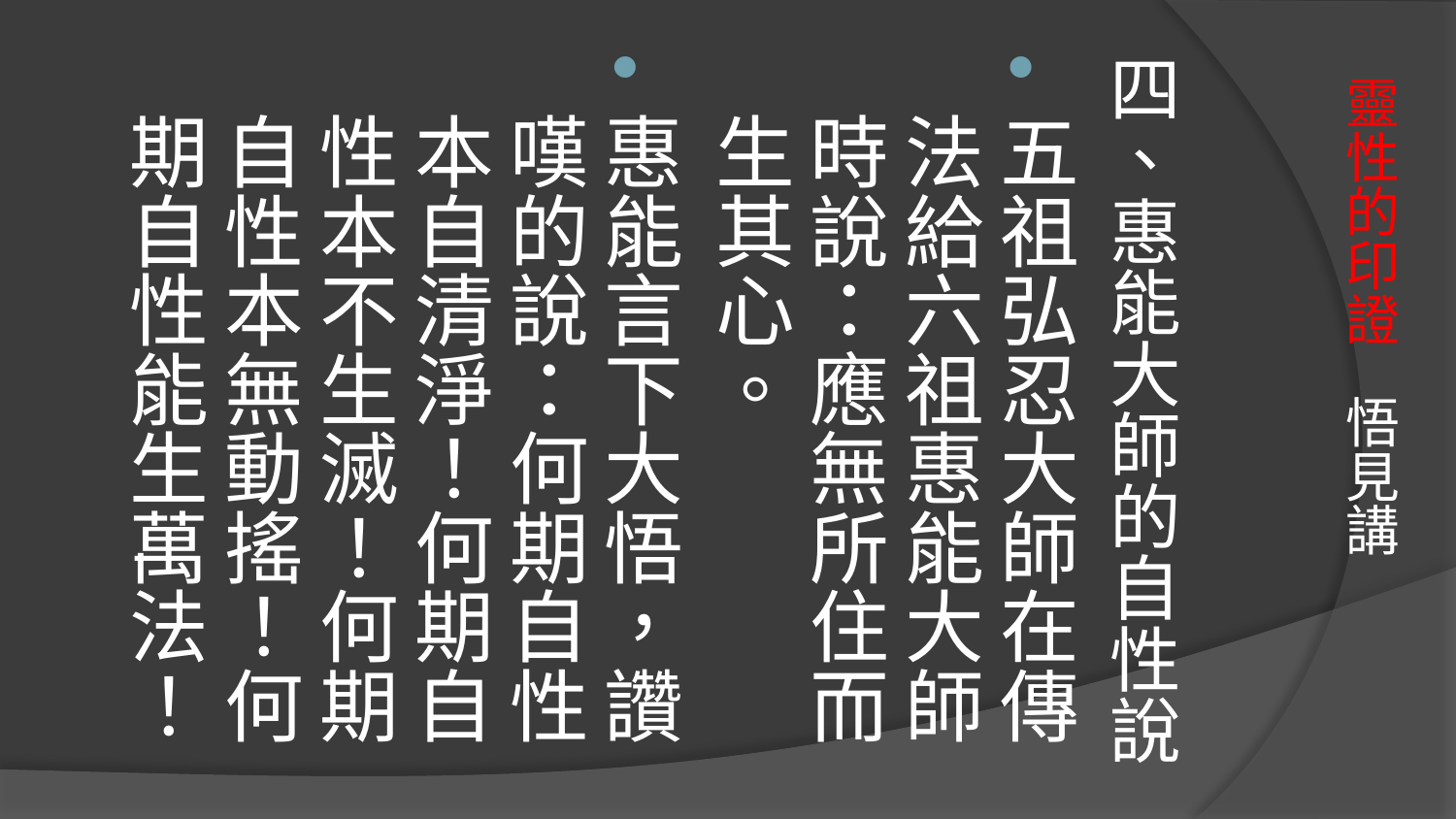

四、惠能大師的自性說
五祖弘忍大師在傳法給六祖惠能大師時說：應無所住而生其心。
惠能言下大悟，讚嘆的說：何期自性本自清淨！何期自性本不生滅！何期自性本無動搖！何期自性能生萬法！

# 靈性的印證    悟見講